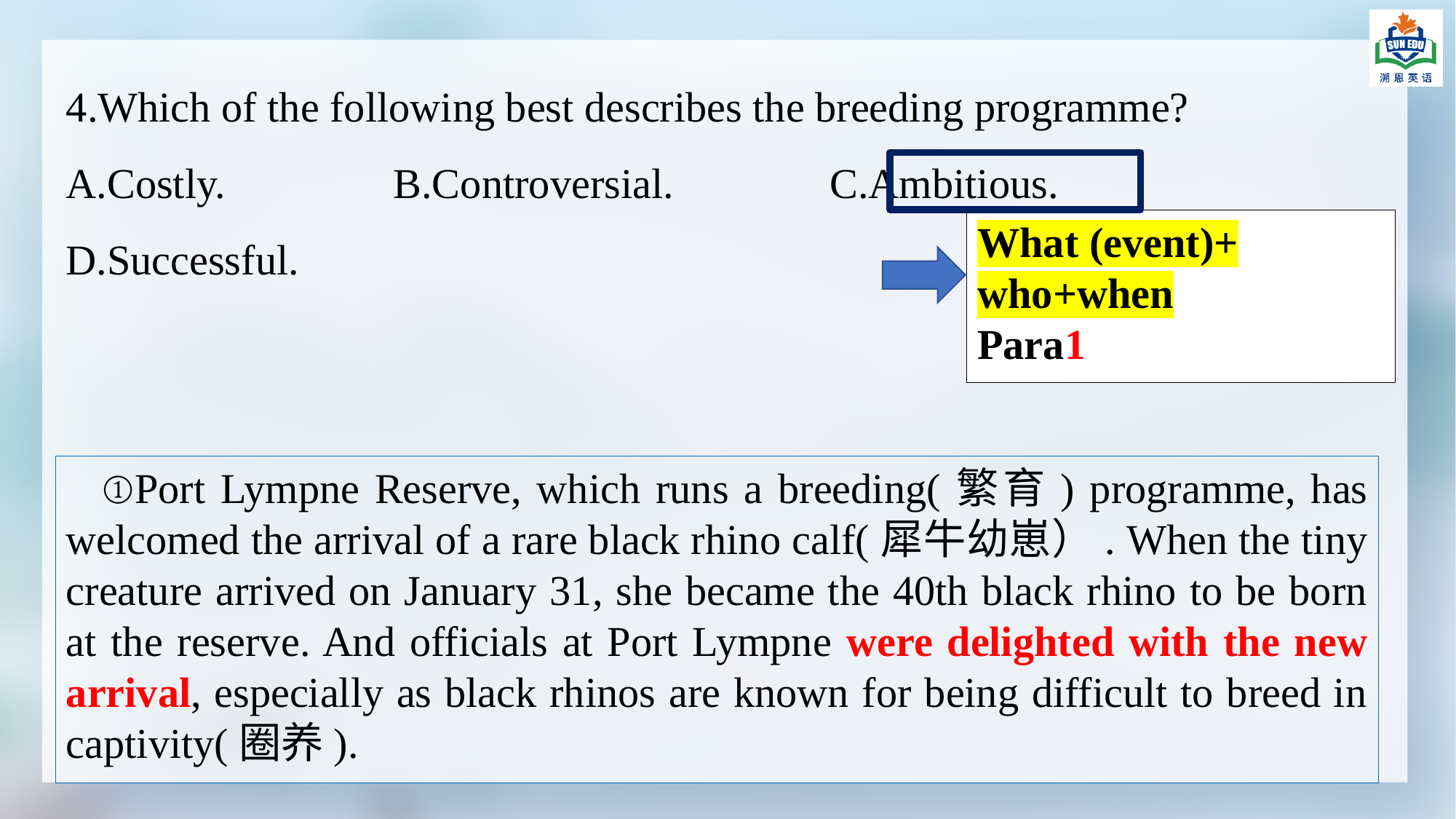

4.Which of the following best describes the breeding programme?
A.Costly.		B.Controversial.		C.Ambitious.		D.Successful.

What (event)+ who+when
Para1

①Port Lympne Reserve, which runs a breeding(繁育) programme, has welcomed the arrival of a rare black rhino calf(犀牛幼崽）. When the tiny creature arrived on January 31, she became the 40th black rhino to be born at the reserve. And officials at Port Lympne were delighted with the new arrival, especially as black rhinos are known for being difficult to breed in captivity(圈养).